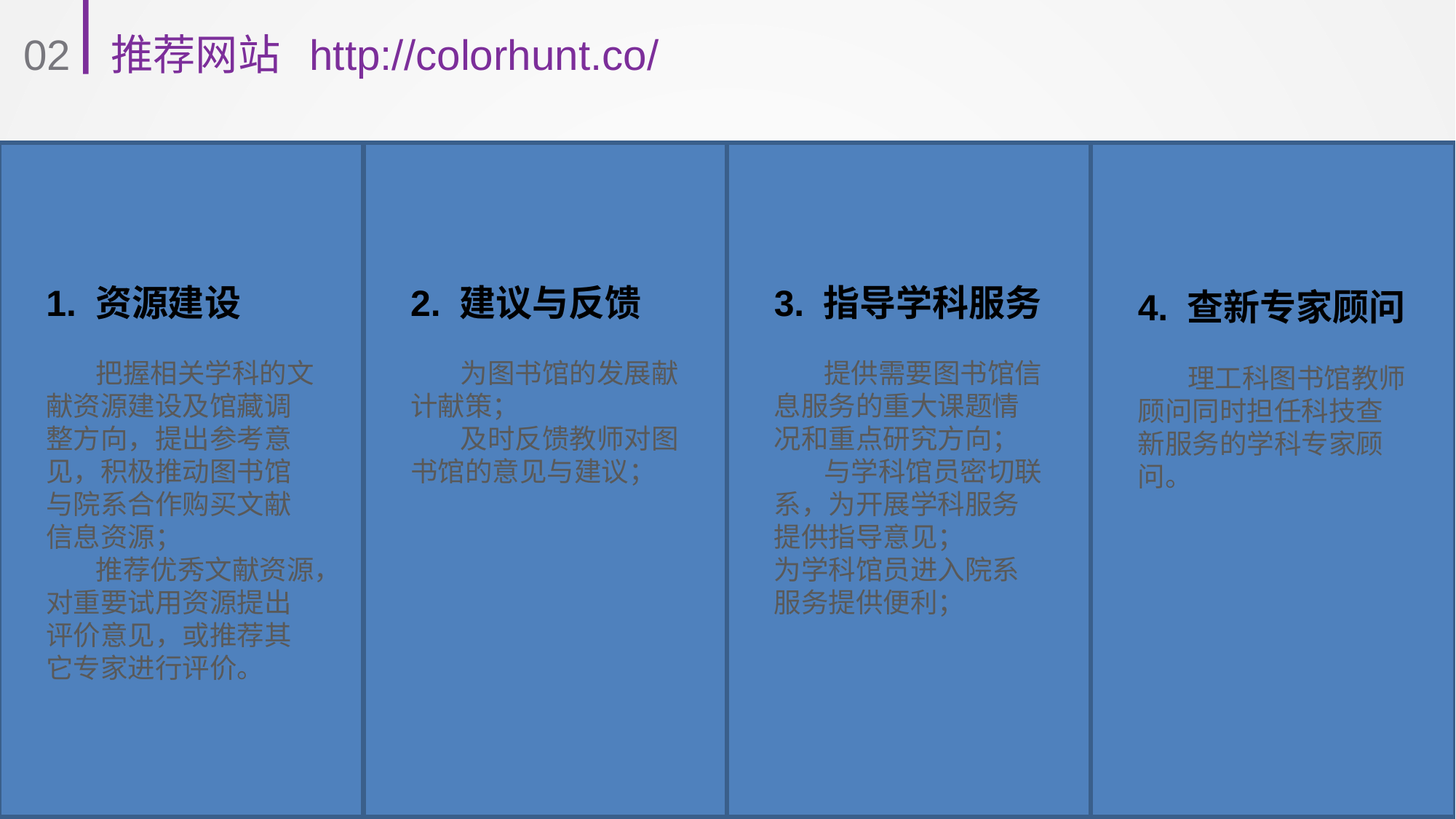

02
推荐网站  http://colorhunt.co/

1. 资源建设

       把握相关学科的文献资源建设及馆藏调整方向，提出参考意见，积极推动图书馆与院系合作购买文献信息资源；
       推荐优秀文献资源，对重要试用资源提出评价意见，或推荐其它专家进行评价。
2. 建议与反馈

       为图书馆的发展献计献策；
       及时反馈教师对图书馆的意见与建议；
3. 指导学科服务

       提供需要图书馆信息服务的重大课题情况和重点研究方向；
       与学科馆员密切联系，为开展学科服务提供指导意见；
为学科馆员进入院系服务提供便利；
4. 查新专家顾问

       理工科图书馆教师顾问同时担任科技查新服务的学科专家顾问。